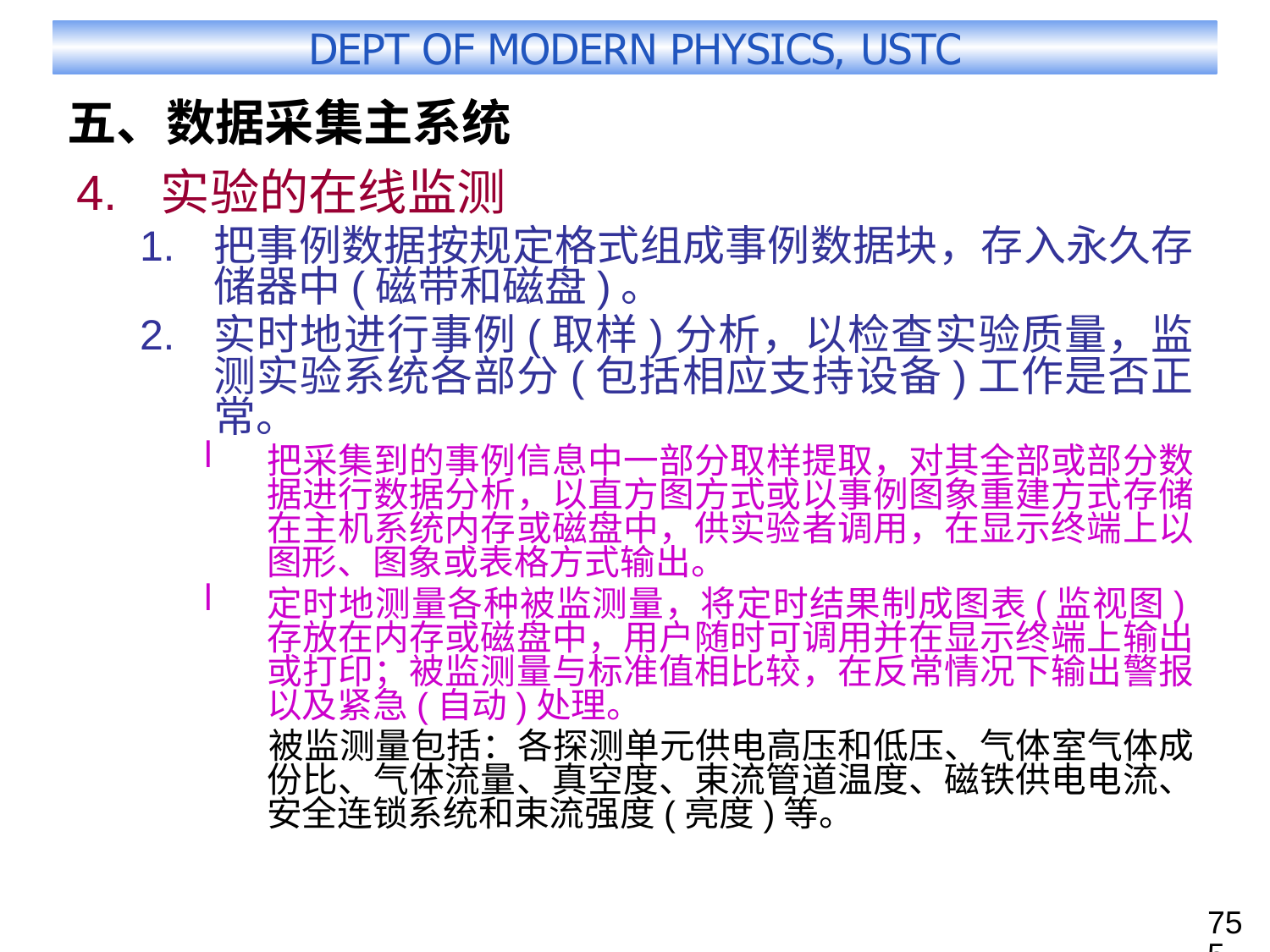

# 五、数据采集主系统
实验的在线监测
把事例数据按规定格式组成事例数据块，存入永久存储器中(磁带和磁盘)。
实时地进行事例(取样)分析，以检查实验质量，监测实验系统各部分(包括相应支持设备)工作是否正常。
把采集到的事例信息中一部分取样提取，对其全部或部分数据进行数据分析，以直方图方式或以事例图象重建方式存储在主机系统内存或磁盘中，供实验者调用，在显示终端上以图形、图象或表格方式输出。
定时地测量各种被监测量，将定时结果制成图表(监视图)存放在内存或磁盘中，用户随时可调用并在显示终端上输出或打印；被监测量与标准值相比较，在反常情况下输出警报以及紧急(自动)处理。
       被监测量包括：各探测单元供电高压和低压、气体室气体成份比、气体流量、真空度、束流管道温度、磁铁供电电流、安全连锁系统和束流强度(亮度)等。

755